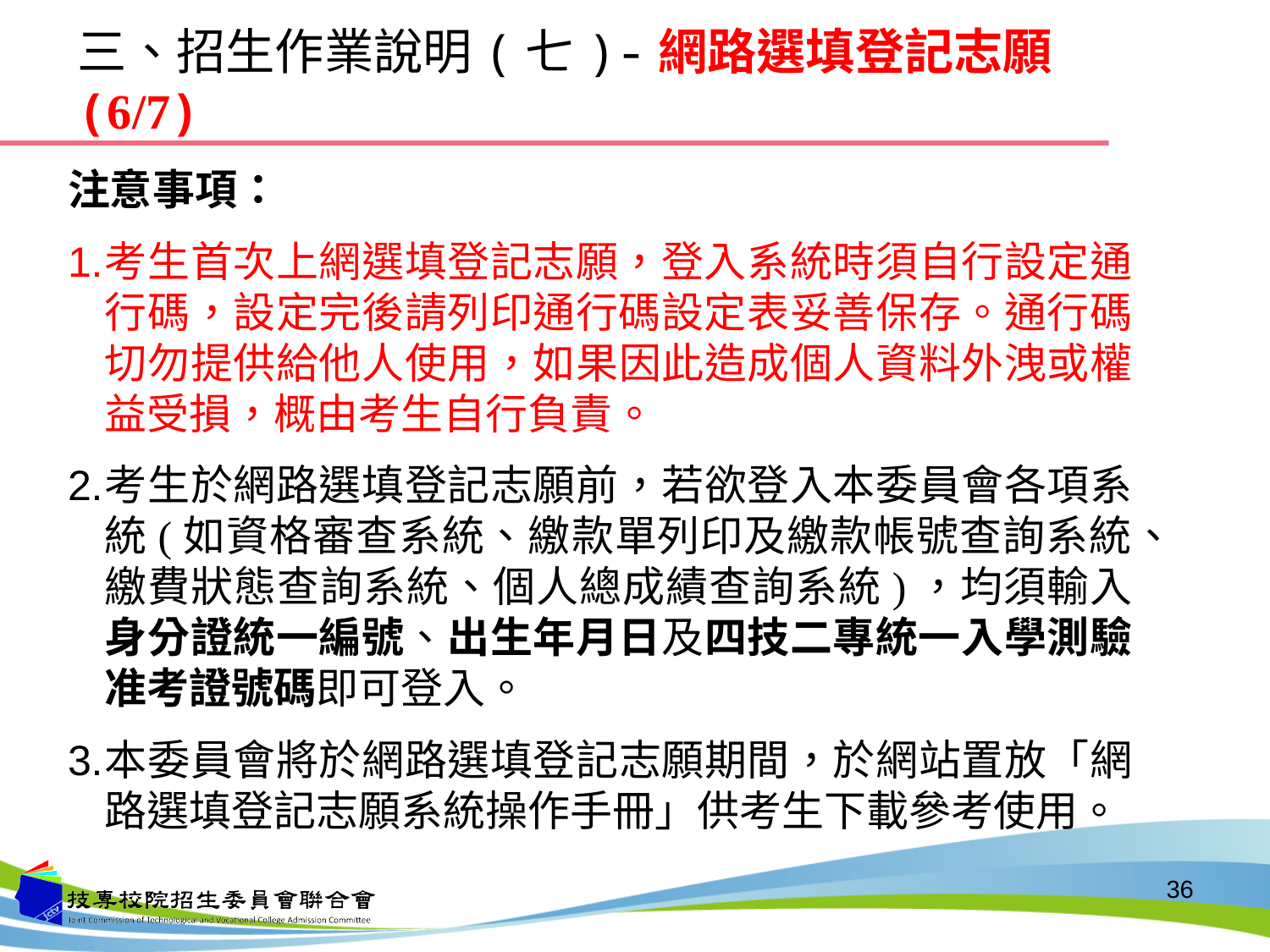

# 三、招生作業說明(七)-網路選填登記志願(6/7)
注意事項：
考生首次上網選填登記志願，登入系統時須自行設定通行碼，設定完後請列印通行碼設定表妥善保存。通行碼切勿提供給他人使用，如果因此造成個人資料外洩或權益受損，概由考生自行負責。
考生於網路選填登記志願前，若欲登入本委員會各項系統(如資格審查系統、繳款單列印及繳款帳號查詢系統、繳費狀態查詢系統、個人總成績查詢系統)，均須輸入身分證統一編號、出生年月日及四技二專統一入學測驗准考證號碼即可登入。
本委員會將於網路選填登記志願期間，於網站置放「網路選填登記志願系統操作手冊」供考生下載參考使用。

36